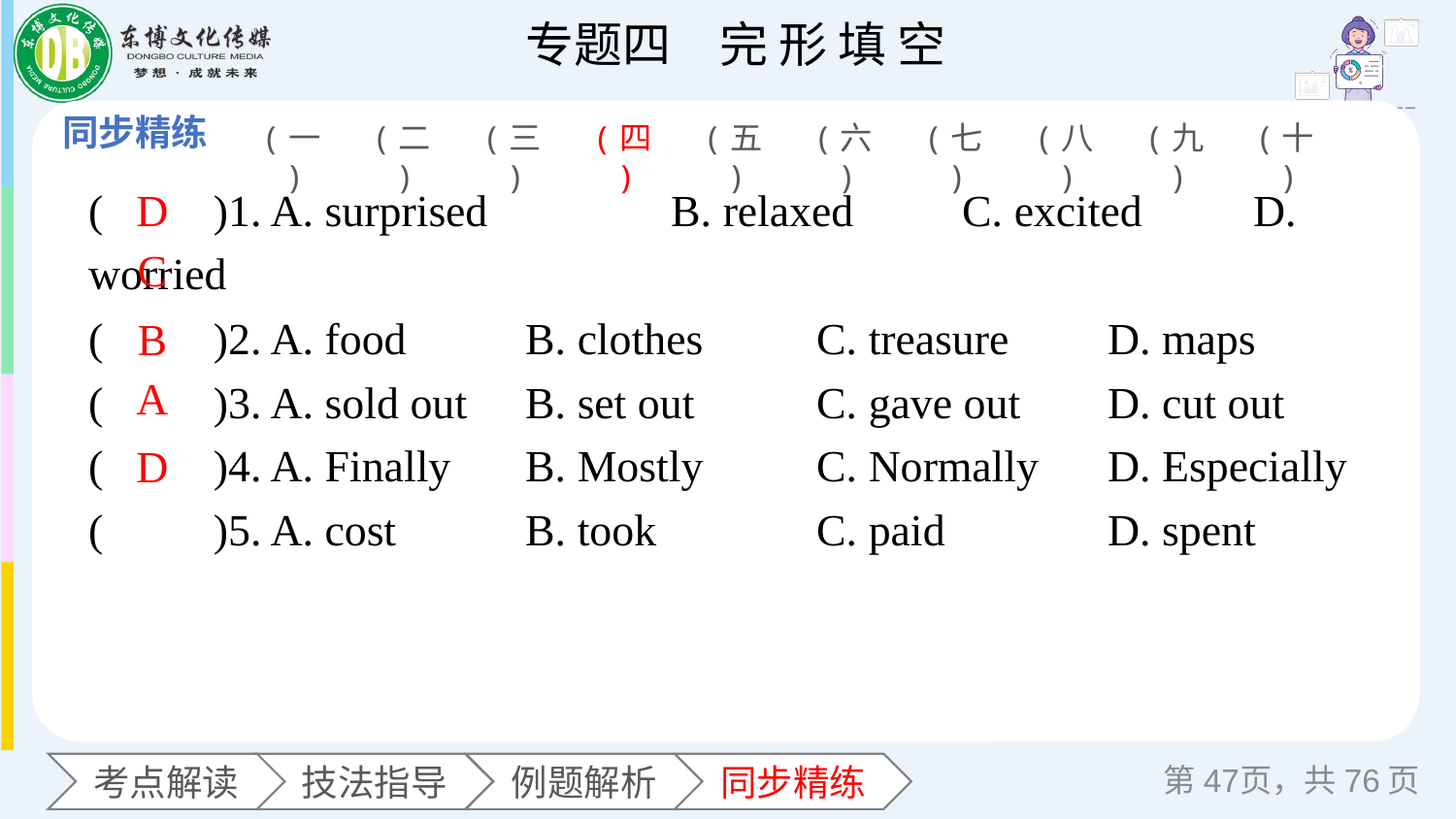

(一)
(二)
(三)
(四)
(五)
(六)
(七)
(八)
(九)
(十)
(　　)1. A. surprised    	B. relaxed    	C. excited    	D. worried
(　　)2. A. food    	B. clothes    	C. treasure    	D. maps
(　　)3. A. sold out    	B. set out    	C. gave out    	D. cut out
(　　)4. A. Finally    	B. Mostly    	C. Normally    	D. Especially
(　　)5. A. cost    	B. took    	C. paid    	D. spent
D
C
B
A
D
第47页，共76页